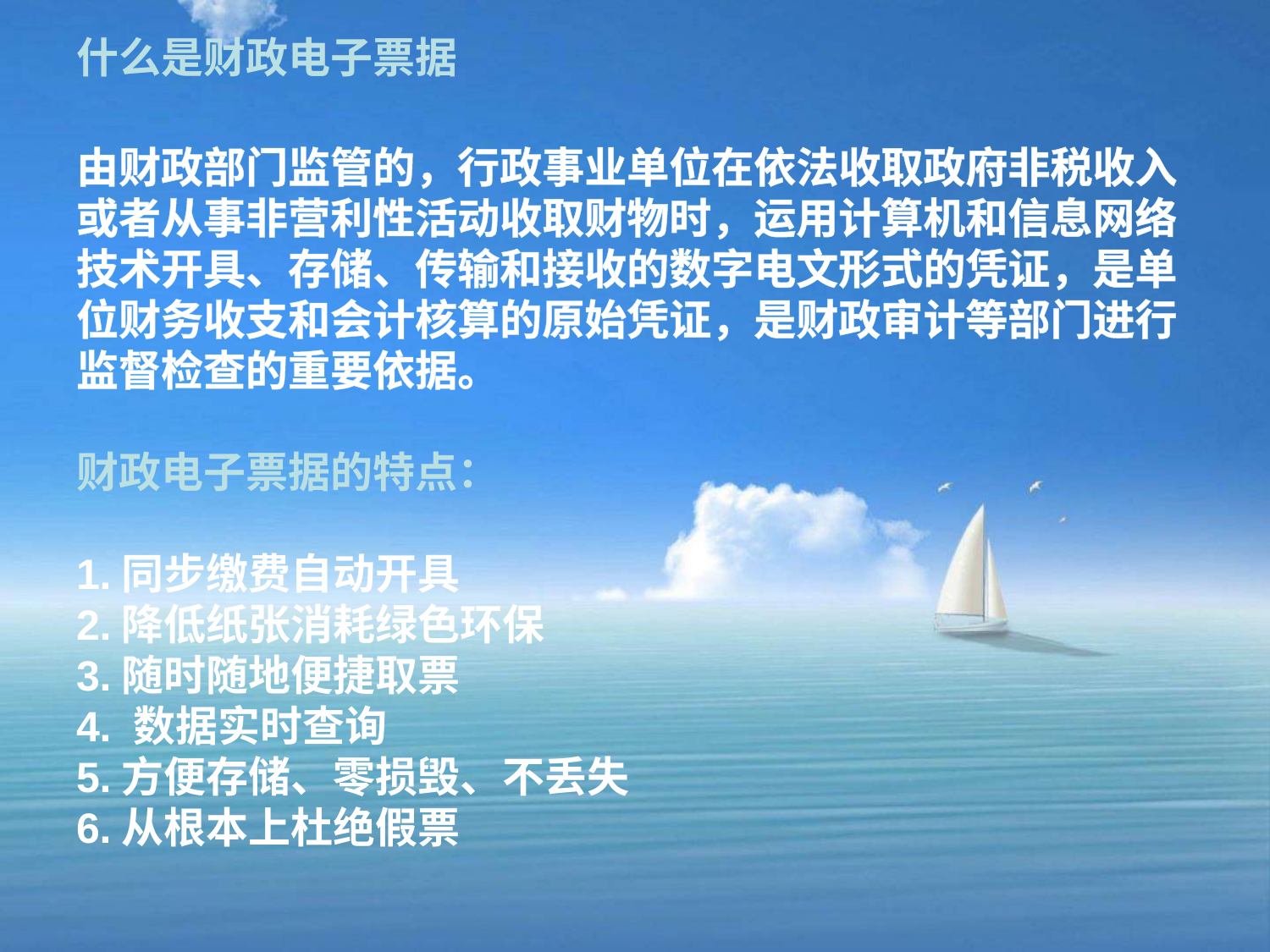

# 什么是财政电子票据 由财政部门监管的，行政事业单位在依法收取政府非税收入或者从事非营利性活动收取财物时，运用计算机和信息网络技术开具、存储、传输和接收的数字电文形式的凭证，是单位财务收支和会计核算的原始凭证，是财政审计等部门进行监督检查的重要依据。 财政电子票据的特点： 1.同步缴费自动开具 2.降低纸张消耗绿色环保 3.随时随地便捷取票 4. 数据实时查询 5.方便存储、零损毁、不丢失 6.从根本上杜绝假票